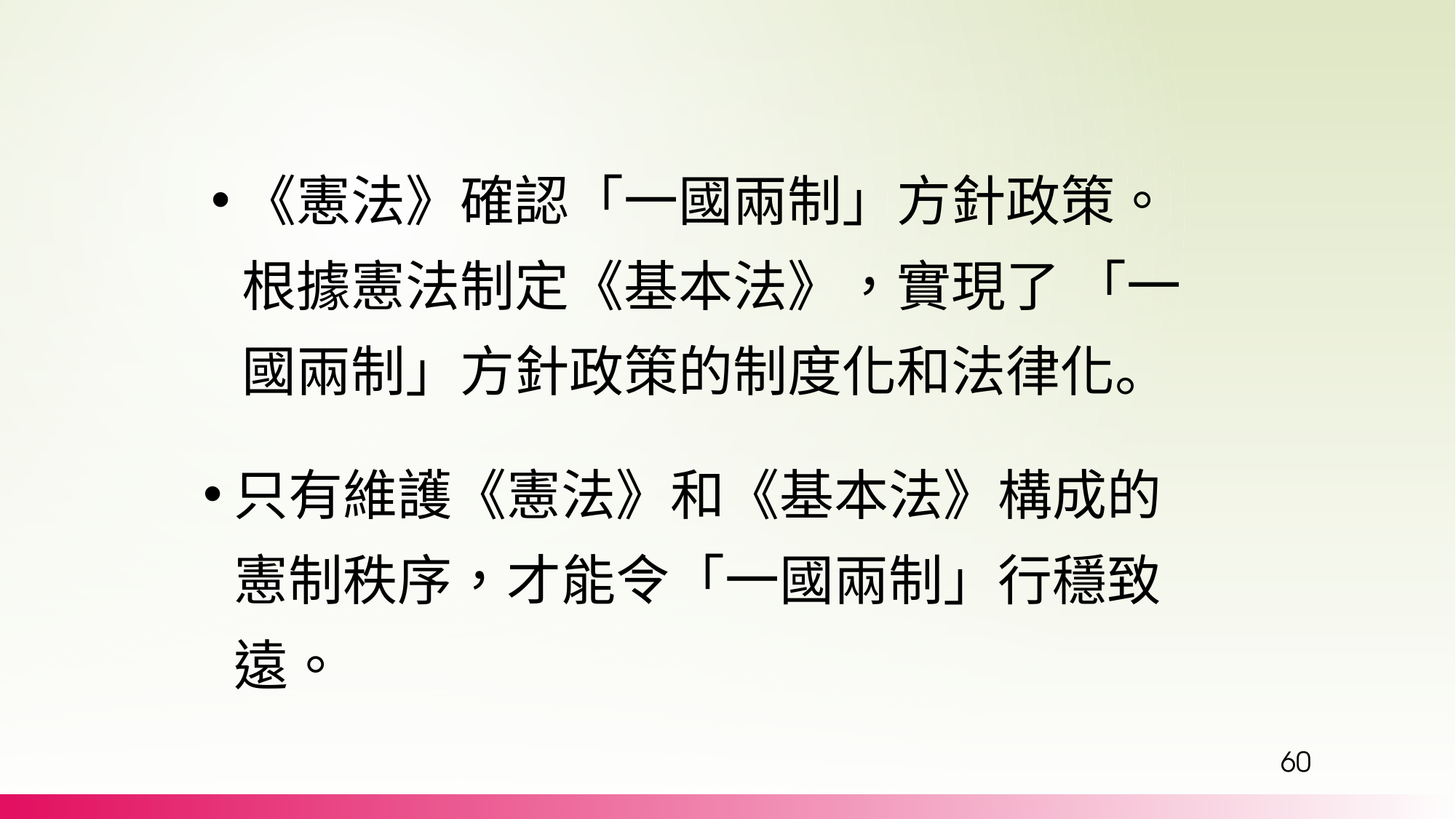

《憲法》確認「一國兩制」方針政策。根據憲法制定《基本法》，實現了 「一國兩制」方針政策的制度化和法律化。
只有維護《憲法》和《基本法》構成的憲制秩序，才能令「一國兩制」行穩致遠。
60